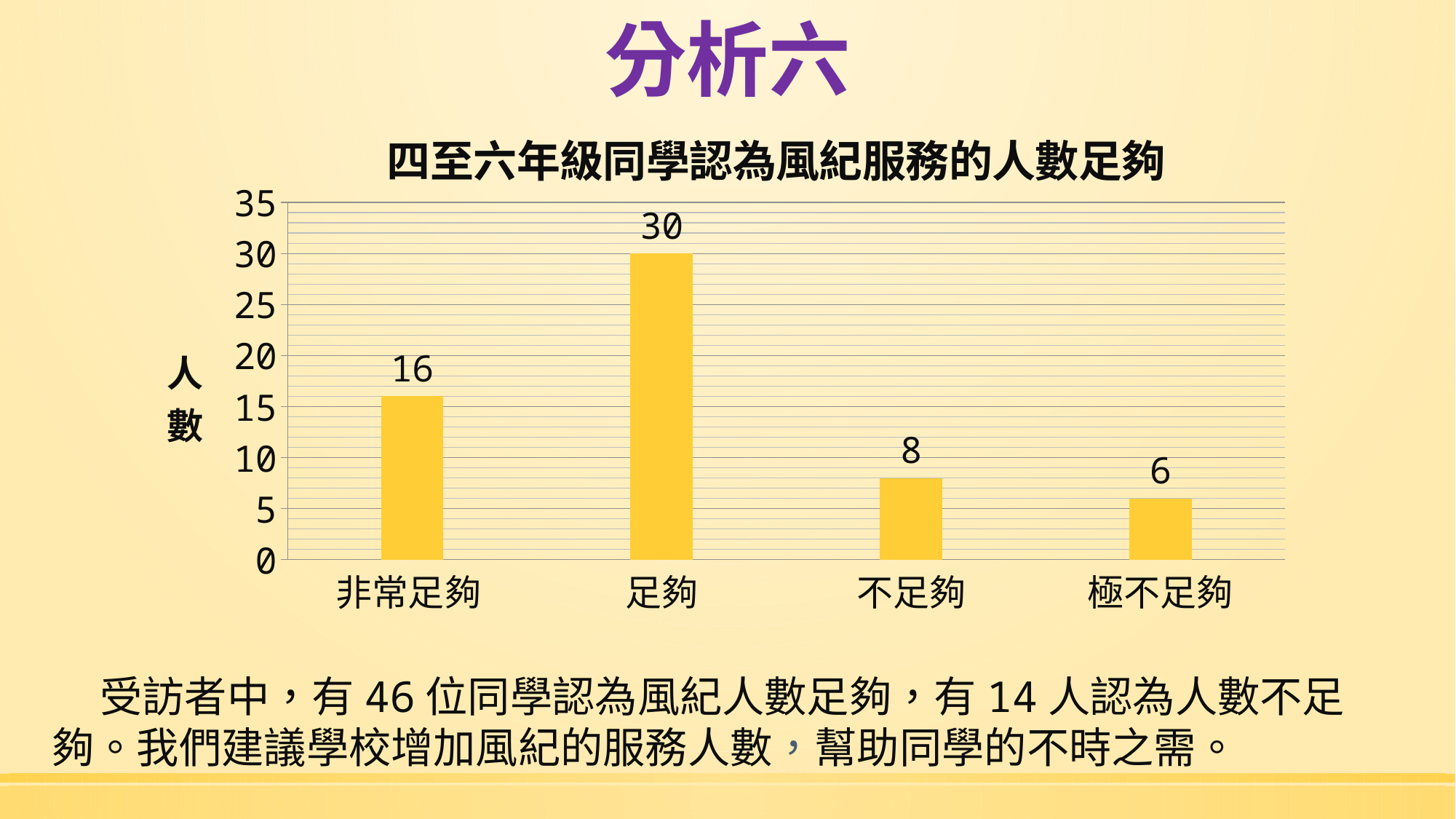

分析六

### Chart: 四至六年級同學認為風紀服務的人數足夠

| Category |  |
|---|---|
| 非常足夠  | 16.0 |
| 足夠 | 30.0 |
| 不足夠 | 8.0 |
| 極不足夠 | 6.0 |
    受訪者中，有46位同學認為風紀人數足夠，有14人認為人數不足夠。我們建議學校增加風紀的服務人數，幫助同學的不時之需。